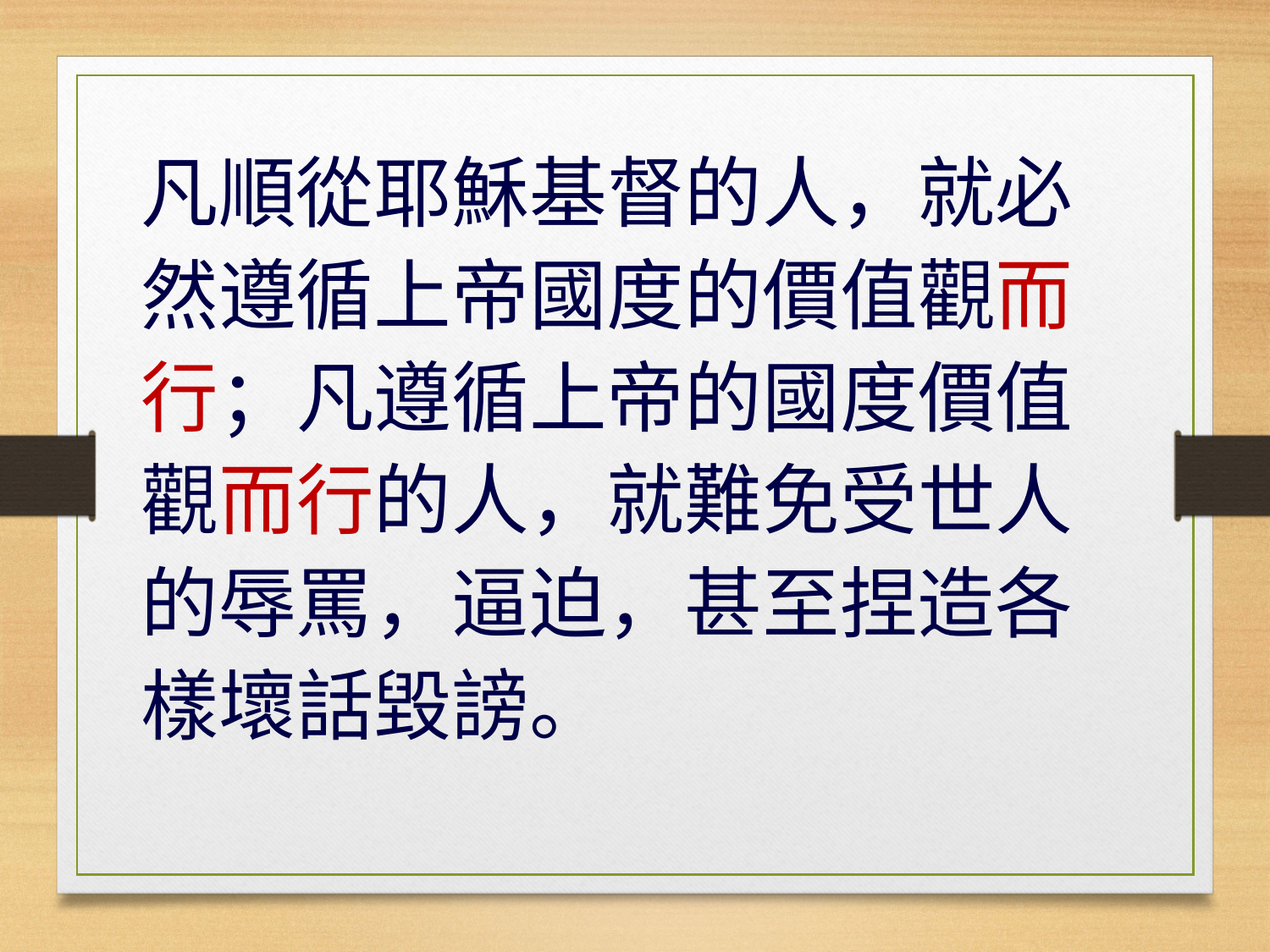

凡順從耶穌基督的人，就必然遵循上帝國度的價值觀而行；凡遵循上帝的國度價值觀而行的人，就難免受世人的辱罵，逼迫，甚至捏造各樣壞話毀謗。